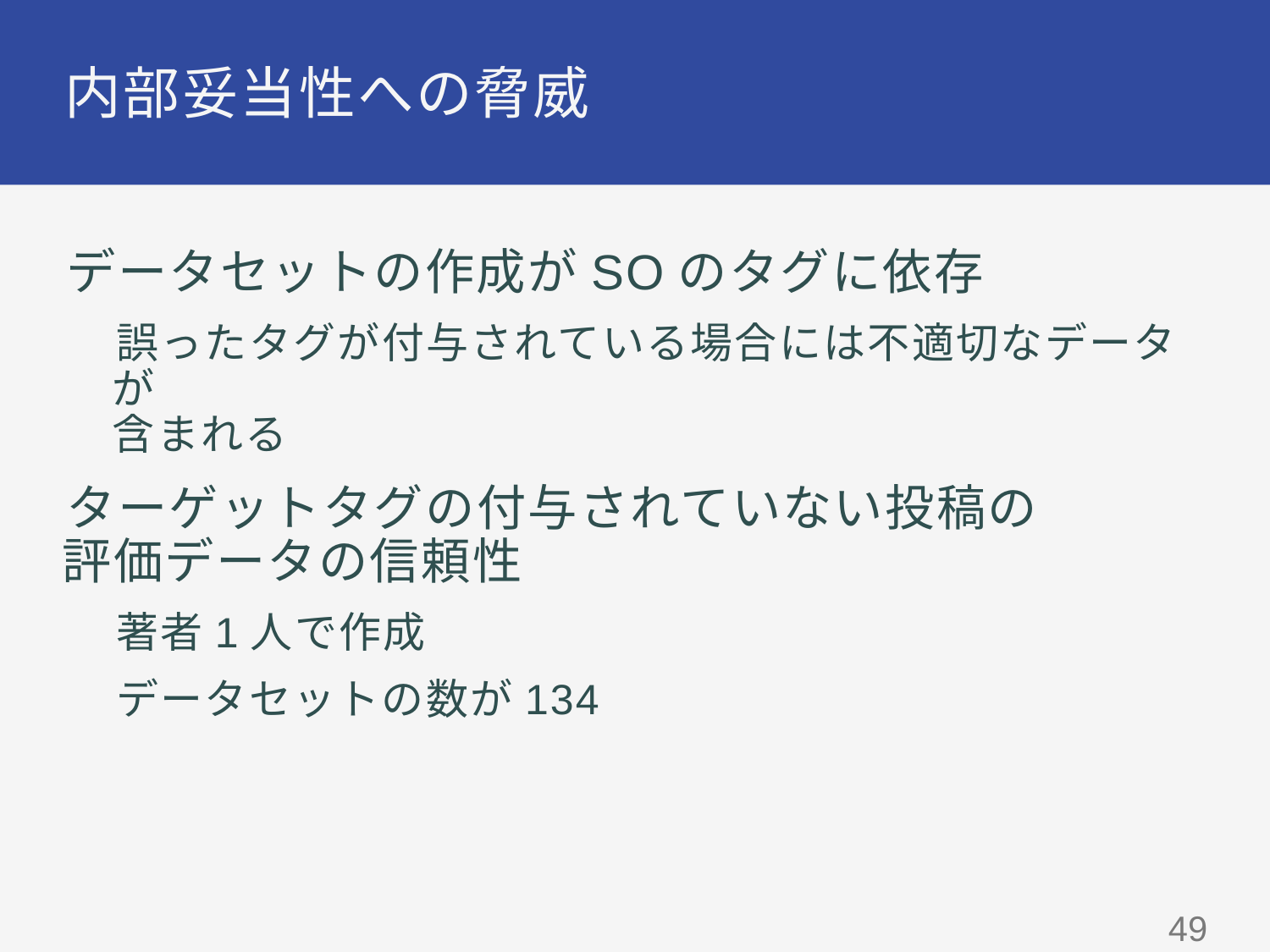

# 内部妥当性への脅威
データセットの作成がSOのタグに依存
誤ったタグが付与されている場合には不適切なデータが
含まれる
ターゲットタグの付与されていない投稿の
評価データの信頼性
著者1人で作成
データセットの数が134

49